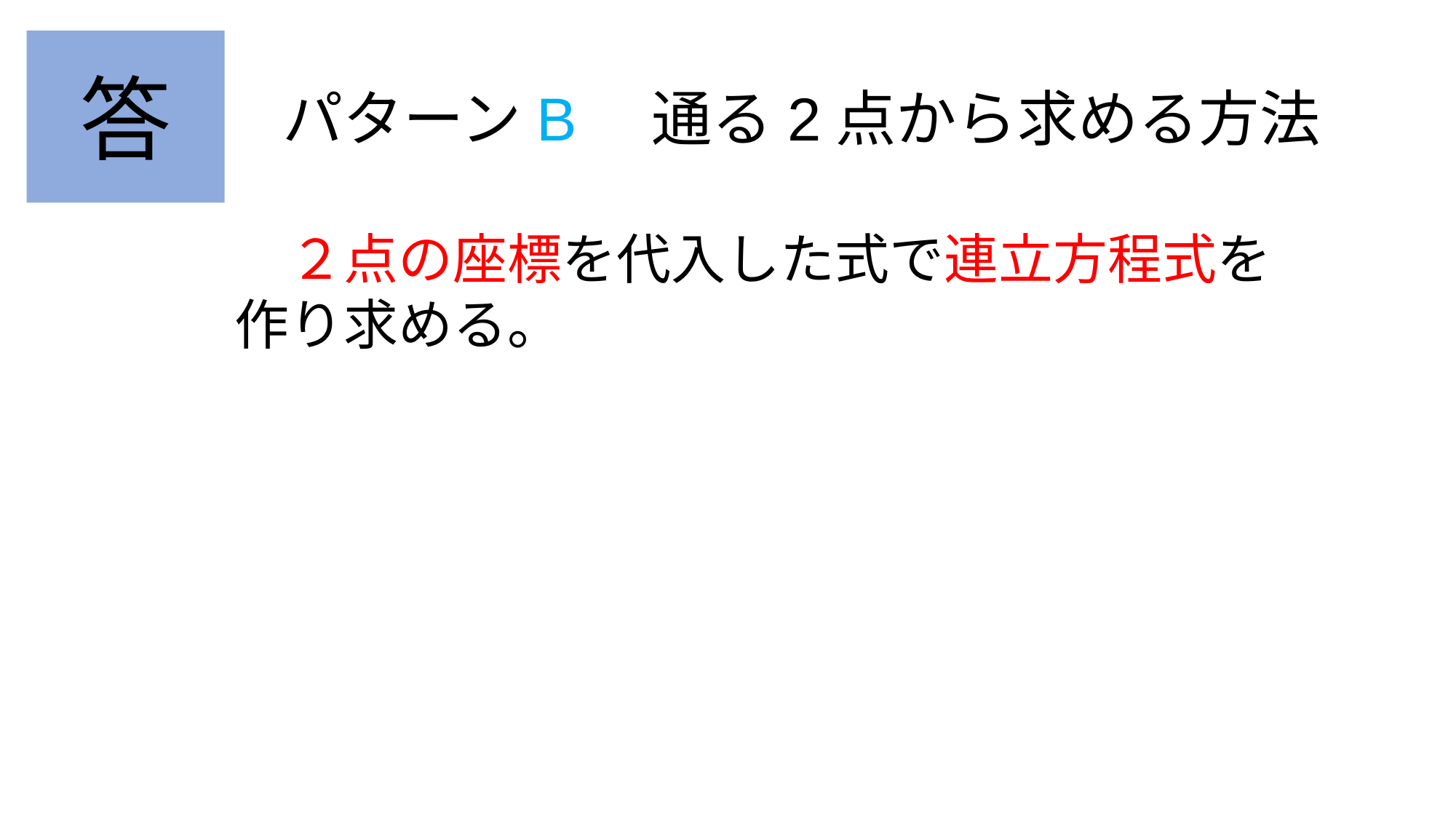

答
パターンB　通る2点から求める方法
　　　　２点の座標を代入した式で連立方程式を
　　　作り求める。